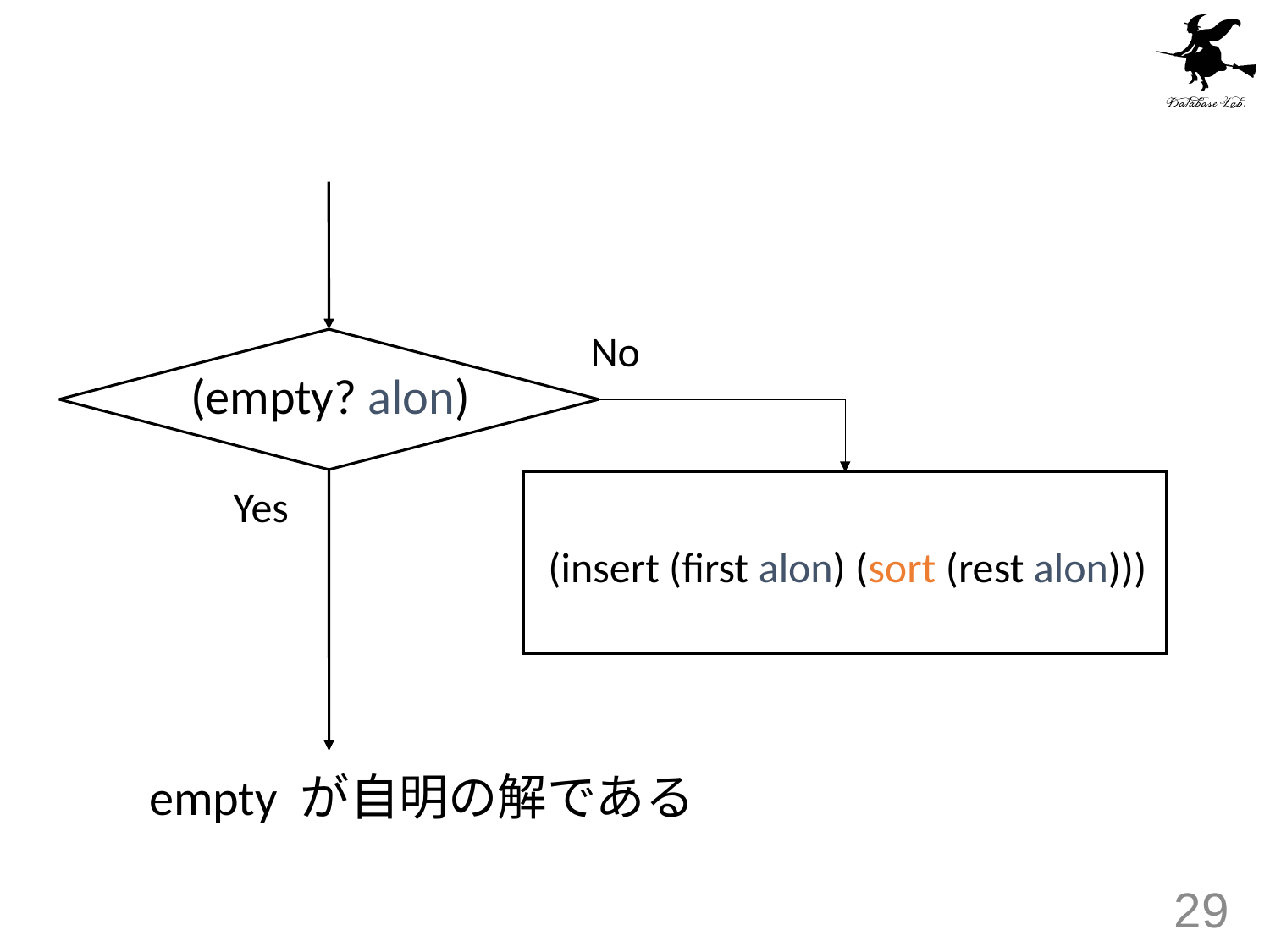

No

(empty? alon)

Yes
(insert (first alon) (sort (rest alon)))
empty が自明の解である
29